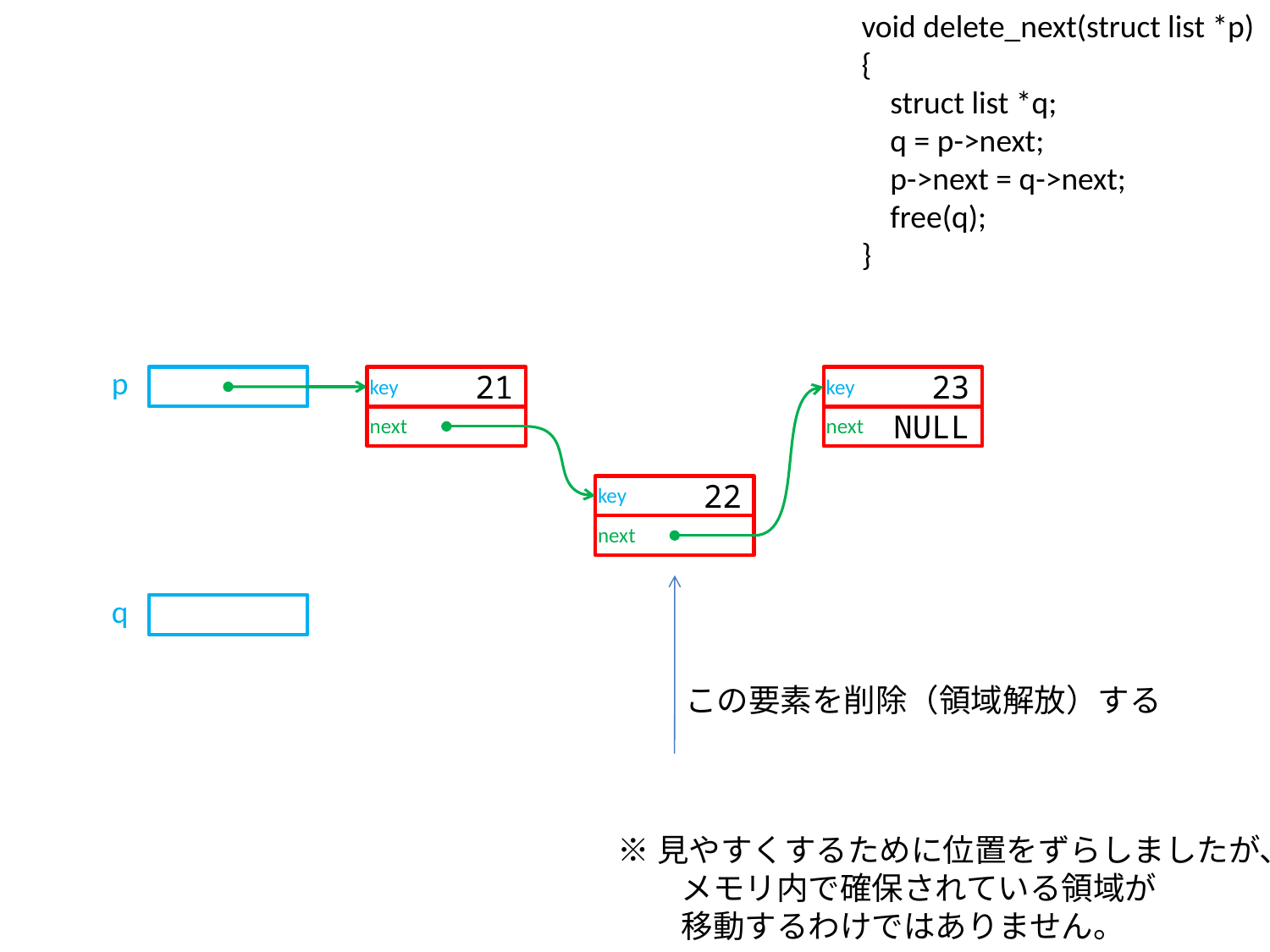

void delete_next(struct list *p)
{
    struct list *q;
    q = p->next;
    p->next = q->next;
    free(q);
}

p

key
21
key
23
next

next
NULL
key
22
next

q

この要素を削除（領域解放）する

※見やすくするために位置をずらしましたが、
　　メモリ内で確保されている領域が
　　移動するわけではありません。